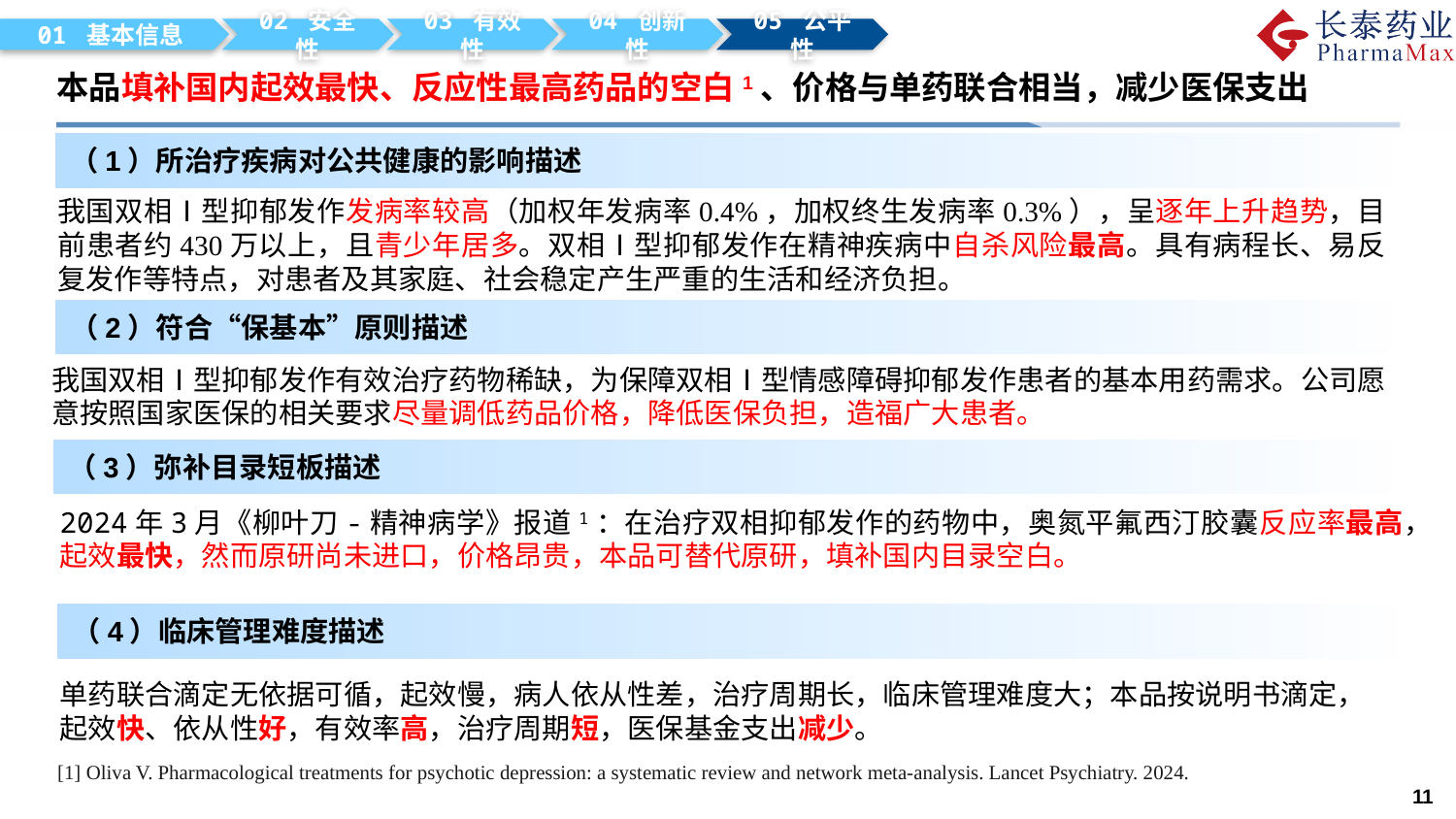

01 基本信息
02 安全性
03 有效性
04 创新性
05 公平性
# 本品填补国内起效最快、反应性最高药品的空白1、价格与单药联合相当，减少医保支出
（1）所治疗疾病对公共健康的影响描述
我国双相Ⅰ型抑郁发作发病率较高（加权年发病率0.4%，加权终生发病率0.3%），呈逐年上升趋势，目前患者约430万以上，且青少年居多。双相Ⅰ型抑郁发作在精神疾病中自杀风险最高。具有病程长、易反复发作等特点，对患者及其家庭、社会稳定产生严重的生活和经济负担。
（2）符合“保基本”原则描述
我国双相Ⅰ型抑郁发作有效治疗药物稀缺，为保障双相Ⅰ型情感障碍抑郁发作患者的基本用药需求。公司愿意按照国家医保的相关要求尽量调低药品价格，降低医保负担，造福广大患者。
（3）弥补目录短板描述
2024年3月《柳叶刀-精神病学》报道1：在治疗双相抑郁发作的药物中，奥氮平氟西汀胶囊反应率最高，起效最快，然而原研尚未进口，价格昂贵，本品可替代原研，填补国内目录空白。
（4）临床管理难度描述
单药联合滴定无依据可循，起效慢，病人依从性差，治疗周期长，临床管理难度大；本品按说明书滴定，起效快、依从性好，有效率高，治疗周期短，医保基金支出减少。
[1] Oliva V. Pharmacological treatments for psychotic depression: a systematic review and network meta-analysis. Lancet Psychiatry. 2024.